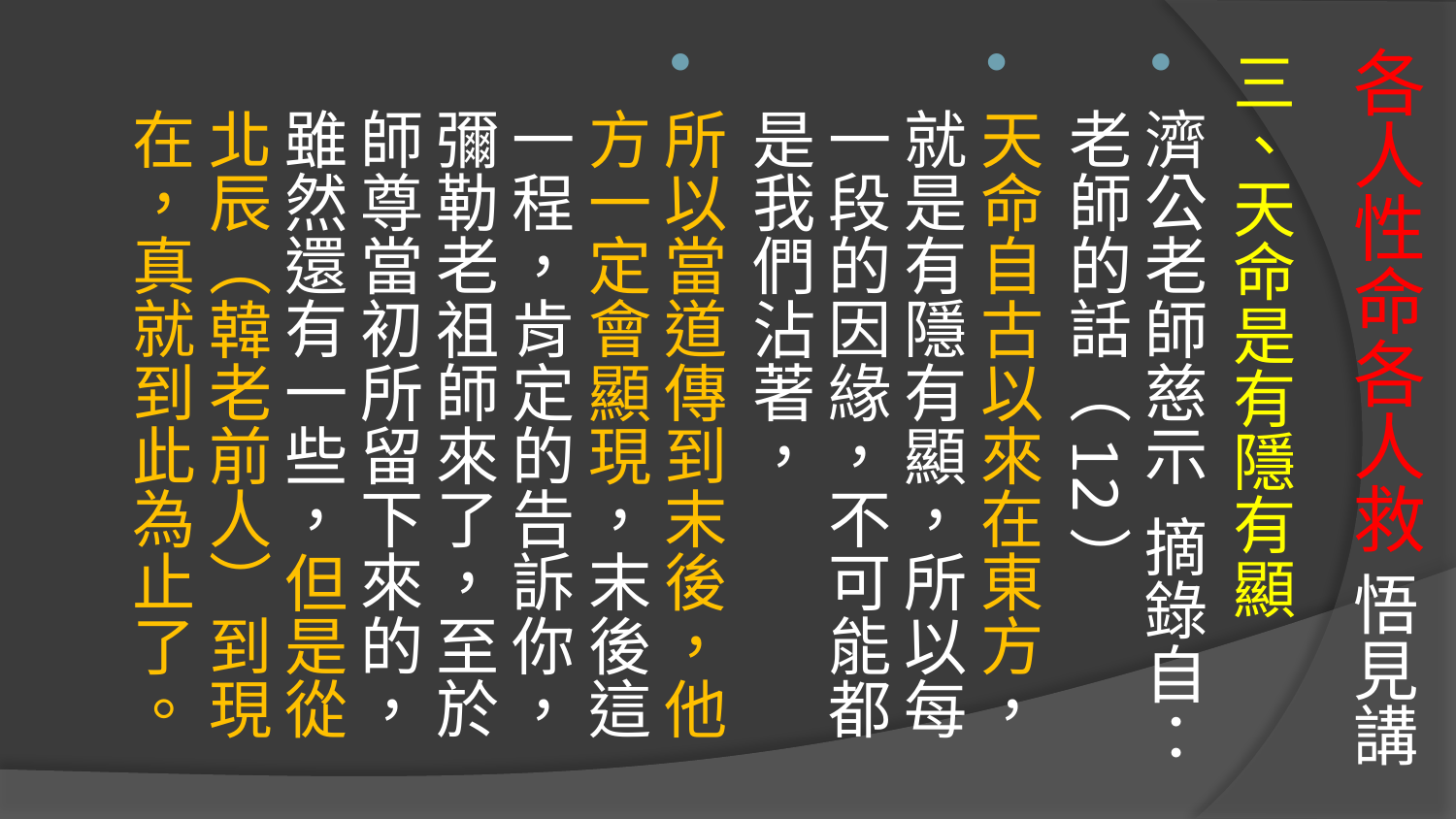

# 各人性命各人救 悟見講
三、天命是有隱有顯
濟公老師慈示  摘錄自：老師的話（12）
天命自古以來在東方，就是有隱有顯，所以每一段的因緣，不可能都是我們沾著，
所以當道傳到末後，他方一定會顯現，末後這一程，肯定的告訴你，彌勒老祖師來了，至於師尊當初所留下來的，雖然還有一些，但是從北辰（韓老前人）到現在，真就到此為止了。